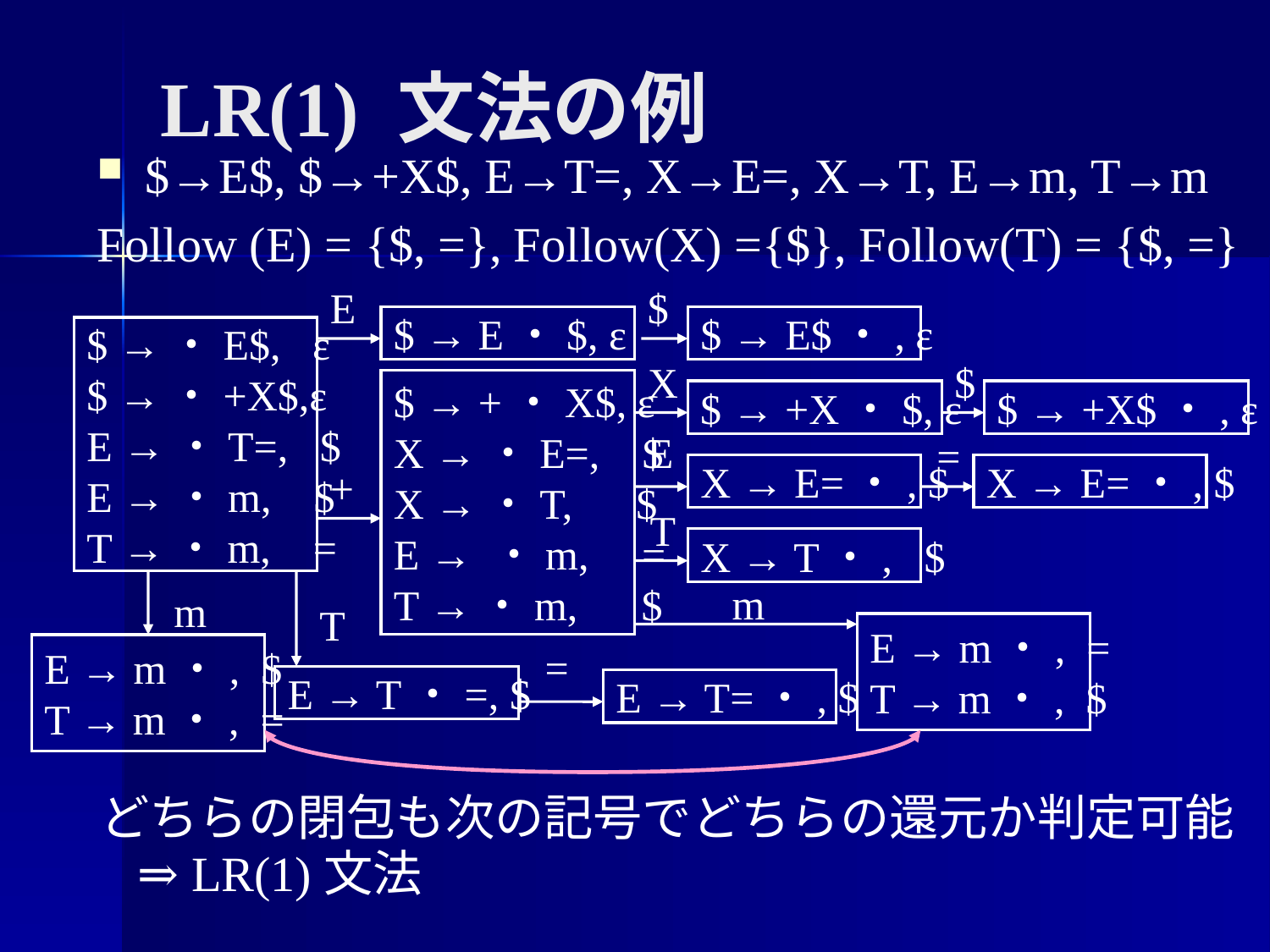

# LR(1) 文法の例
$→E$, $→+X$, E→T=, X→E=, X→T, E→m, T→m
Follow (E) = {$, =}, Follow(X) ={$}, Follow(T) = {$, =}
E
$ → E・$, ε

$
$ → E$・, ε

$ →・E$,   ε
$ →・+X$,ε
E →・T=,   $
E →・m,    $
T →・m,    =
X
$ → +X・$, ε

$
$ → +X$・, ε

$ → +・X$, ε
X →・E=,    $
X →・T,      $
E → ・m,     =
T →・m,      $
+

E
X → E=・, $

=
X → E=・, $

T
X → T・,   $

m
E → m・,  $
T → m・,  =

T
E → T・=, $
m
E → m・,  =
T → m・,  $

=
E → T=・, $

どちらの閉包も次の記号でどちらの還元か判定可能
⇒ LR(1)文法